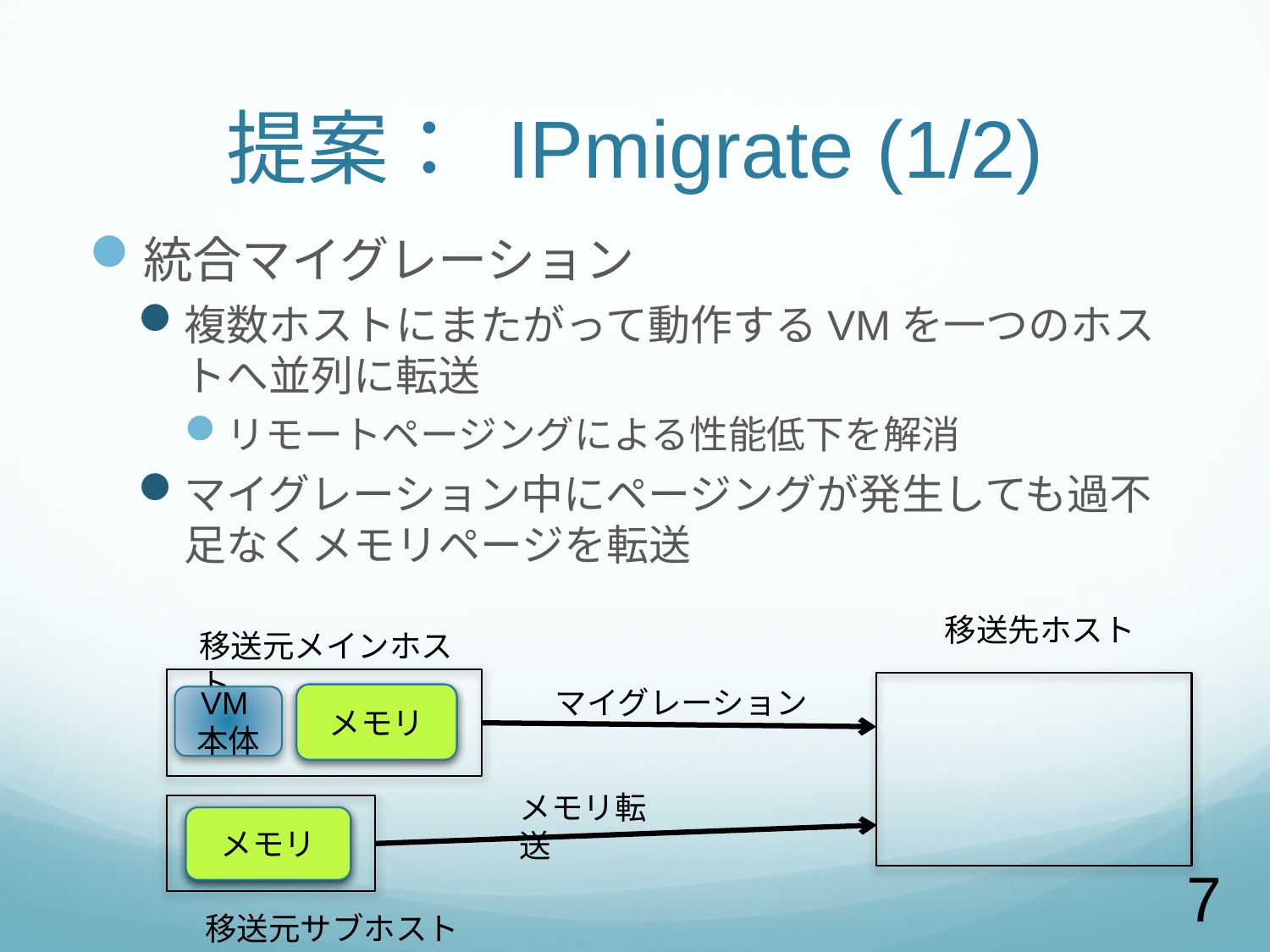

# 提案： IPmigrate (1/2)
統合マイグレーション
複数ホストにまたがって動作するVMを一つのホストへ並列に転送
リモートページングによる性能低下を解消
マイグレーション中にページングが発生しても過不足なくメモリページを転送
移送先ホスト
移送元メインホスト

マイグレーション
メモリ
メモリ
VM本体
メモリ転送

メモリ
メモリ
7
移送元サブホスト